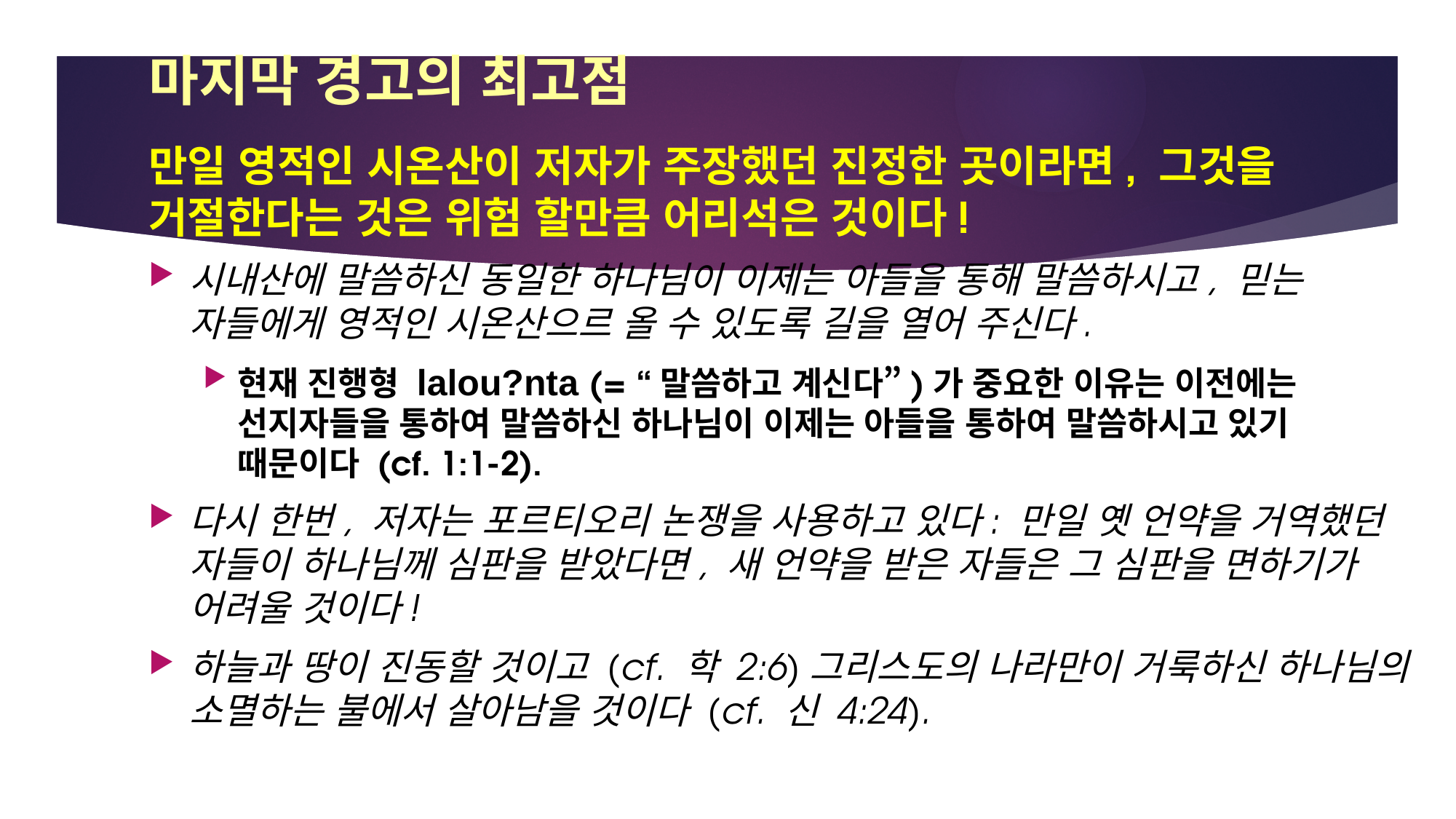

# 마지막 경고의 최고점
만일 영적인 시온산이 저자가 주장했던 진정한 곳이라면, 그것을 거절한다는 것은 위험 할만큼 어리석은 것이다!
시내산에 말씀하신 동일한 하나님이 이제는 아들을 통해 말씀하시고, 믿는 자들에게 영적인 시온산으르 올 수 있도록 길을 열어 주신다.
현재 진행형 lalou?nta (= “말씀하고 계신다”)가 중요한 이유는 이전에는 선지자들을 통하여 말씀하신 하나님이 이제는 아들을 통하여 말씀하시고 있기 때문이다 (cf. 1:1-2).
다시 한번, 저자는 포르티오리 논쟁을 사용하고 있다: 만일 옛 언약을 거역했던 자들이 하나님께 심판을 받았다면, 새 언약을 받은 자들은 그 심판을 면하기가 어려울 것이다!
하늘과 땅이 진동할 것이고 (cf. 학 2:6)그리스도의 나라만이 거룩하신 하나님의 소멸하는 불에서 살아남을 것이다 (cf. 신 4:24).